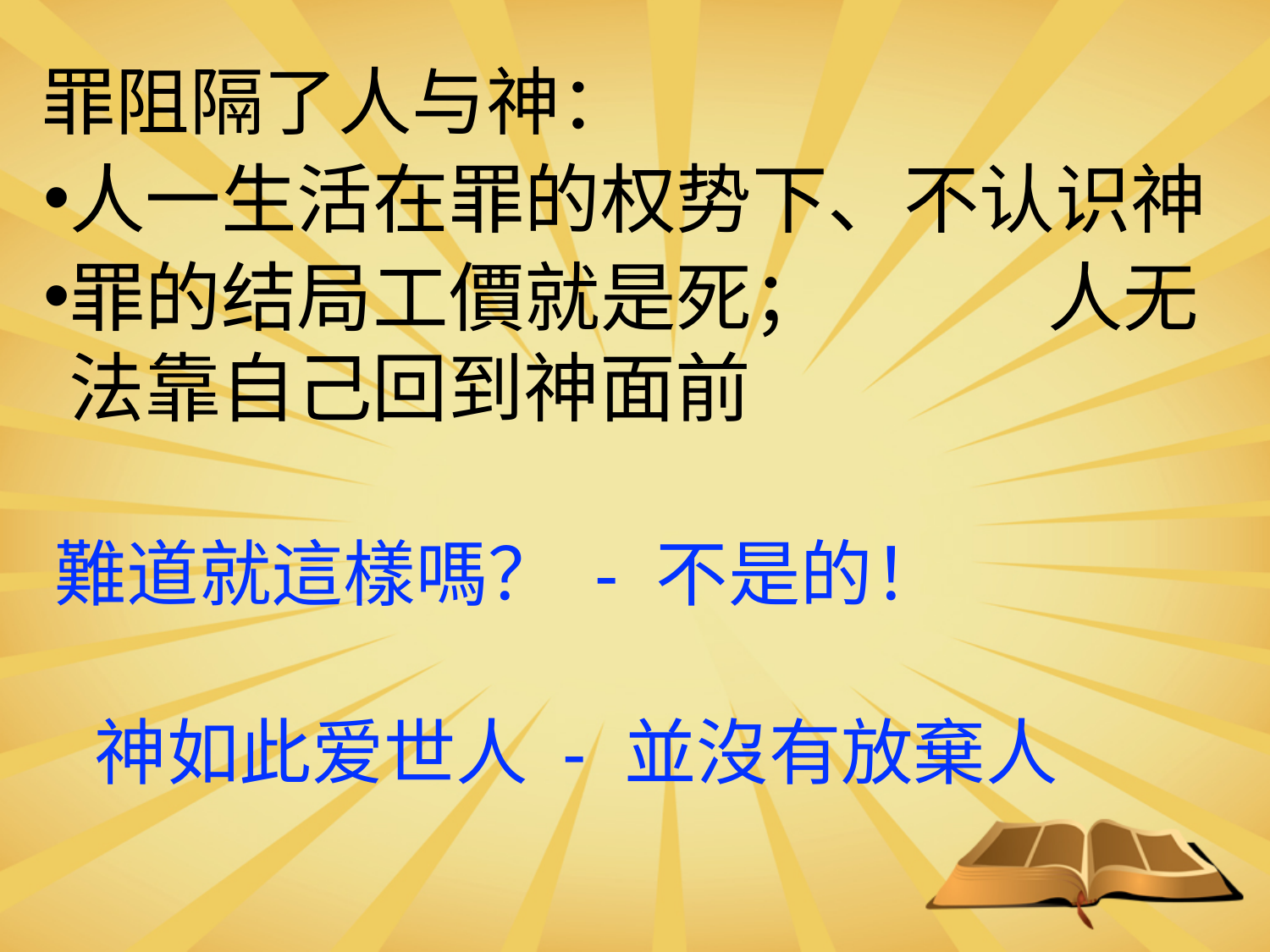

罪阻隔了人与神：
人一生活在罪的权势下、不认识神
罪的结局工價就是死；             人无法靠自己回到神面前
難道就這樣嗎？ - 不是的！
神如此爱世人 - 並沒有放棄人